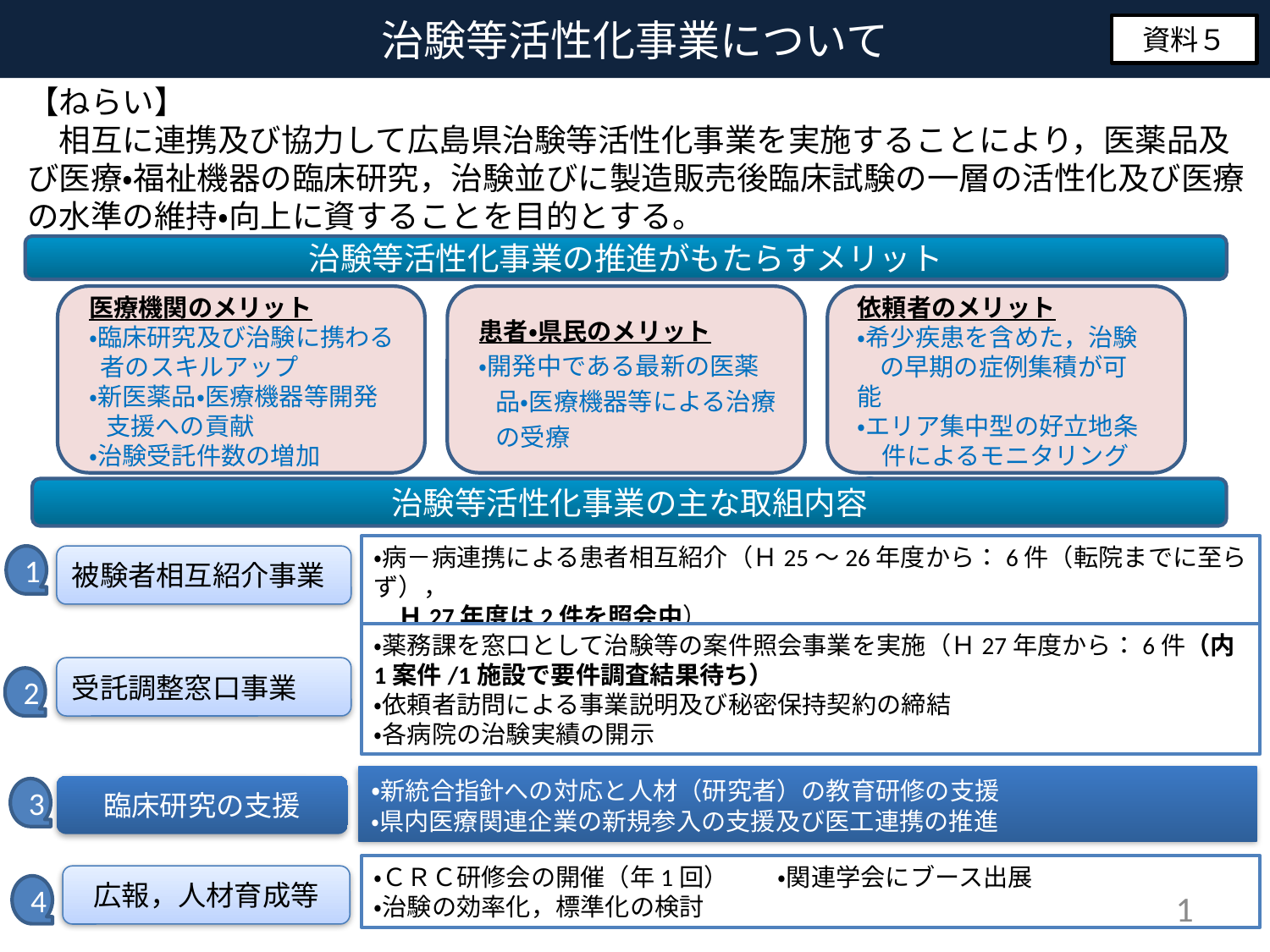

# 治験等活性化事業について
資料５
【ねらい】
　相互に連携及び協力して広島県治験等活性化事業を実施することにより，医薬品及び医療・福祉機器の臨床研究，治験並びに製造販売後臨床試験の一層の活性化及び医療の水準の維持・向上に資することを目的とする。
治験等活性化事業の推進がもたらすメリット

医療機関のメリット
・臨床研究及び治験に携わる
 者のスキルアップ
・新医薬品・医療機器等開発
  支援への貢献
・治験受託件数の増加

依頼者のメリット
・希少疾患を含めた，治験
   の早期の症例集積が可能
・エリア集中型の好立地条
　件によるモニタリングの
　効率化
患者・県民のメリット
・開発中である最新の医薬
  品・医療機器等による治療
  の受療
治験等活性化事業の主な取組内容
・病－病連携による患者相互紹介（Ｈ25～26年度から：6件（転院までに至らず），
　Ｈ27年度は2件を照会中）
1
被験者相互紹介事業
・薬務課を窓口として治験等の案件照会事業を実施（Ｈ27年度から：6件（内1案件/1施設で要件調査結果待ち）
・依頼者訪問による事業説明及び秘密保持契約の締結
・各病院の治験実績の開示
受託調整窓口事業
2
・新統合指針への対応と人材（研究者）の教育研修の支援
・県内医療関連企業の新規参入の支援及び医工連携の推進
臨床研究の支援
3
・ＣＲＣ研修会の開催（年1回）　　・関連学会にブース出展
・治験の効率化，標準化の検討
広報，人材育成等
4
1